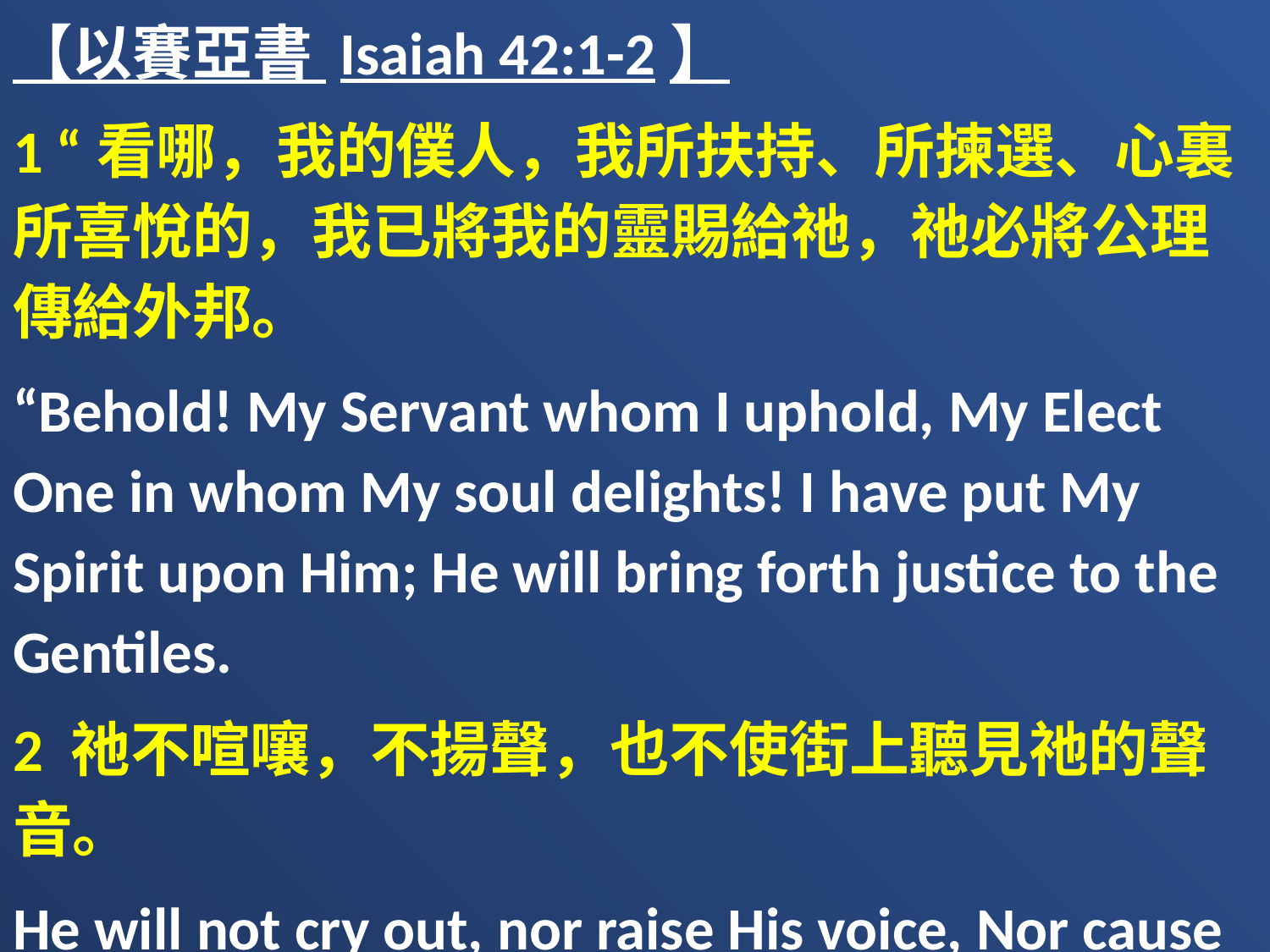

【以賽亞書 Isaiah 42:1-2】
1 “看哪，我的僕人，我所扶持、所揀選、心裏所喜悅的，我已將我的靈賜給祂，祂必將公理傳給外邦。
“Behold! My Servant whom I uphold, My Elect One in whom My soul delights! I have put My Spirit upon Him; He will bring forth justice to the Gentiles.
2 祂不喧嚷，不揚聲，也不使街上聽見祂的聲音。
He will not cry out, nor raise His voice, Nor cause His voice to be heard in the street.